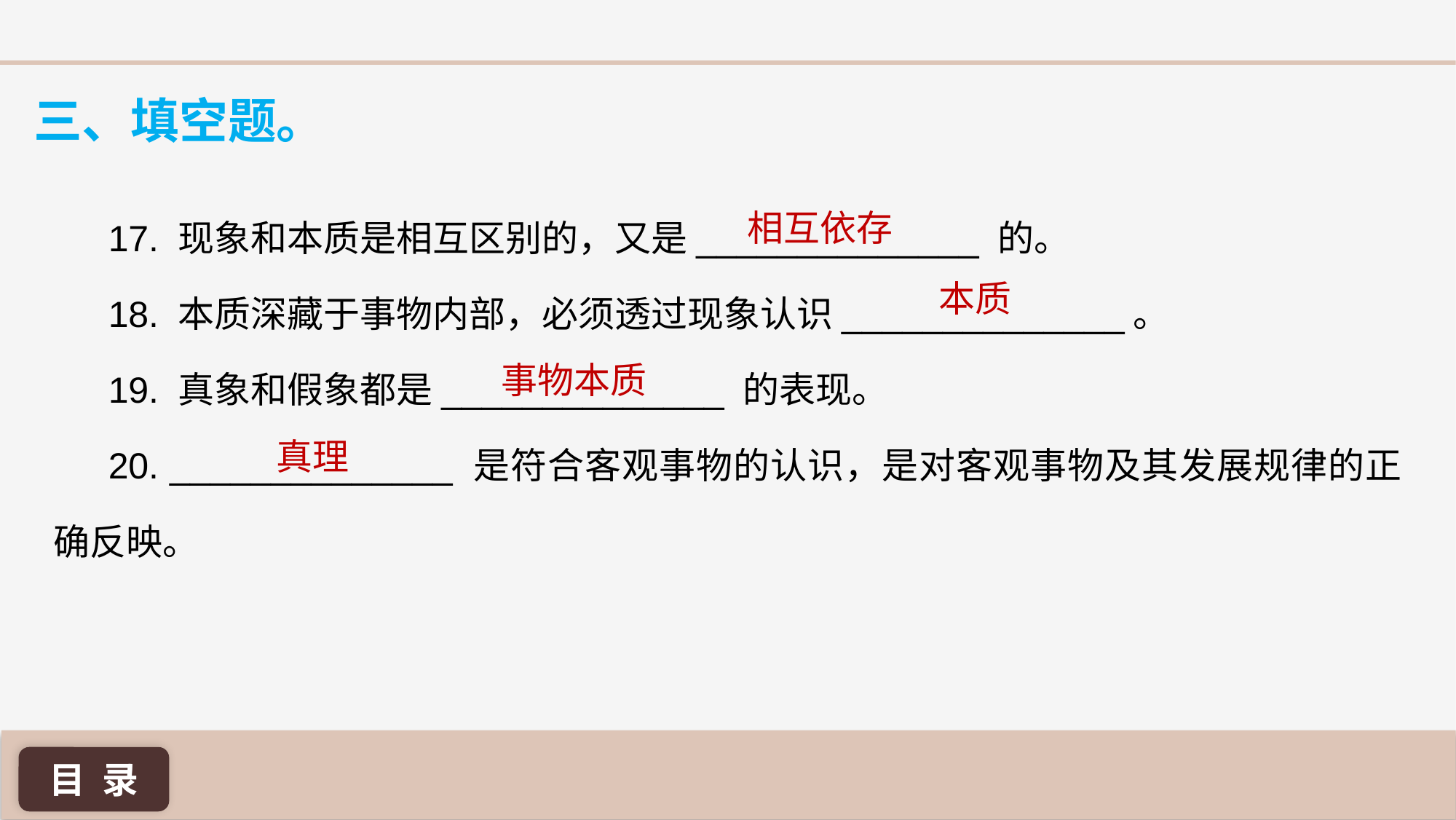

三、填空题。
17. 现象和本质是相互区别的，又是______________ 的。
18. 本质深藏于事物内部，必须透过现象认识______________。
19. 真象和假象都是______________ 的表现。
20. ______________ 是符合客观事物的认识，是对客观事物及其发展规律的正确反映。
相互依存
本质
事物本质
真理